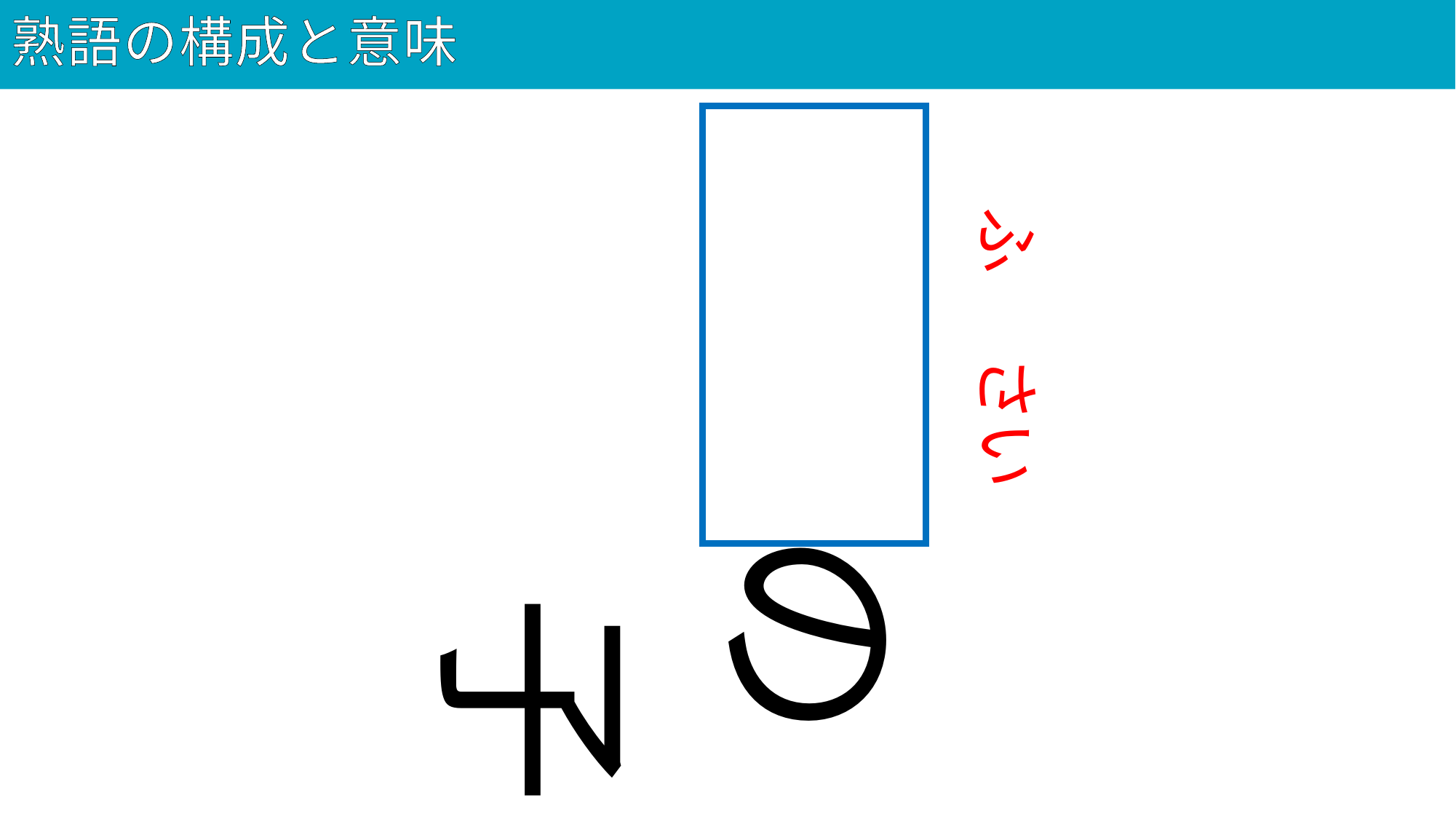

# 熟語の構成と意味
20
夫妻の

ふ　 さい
子